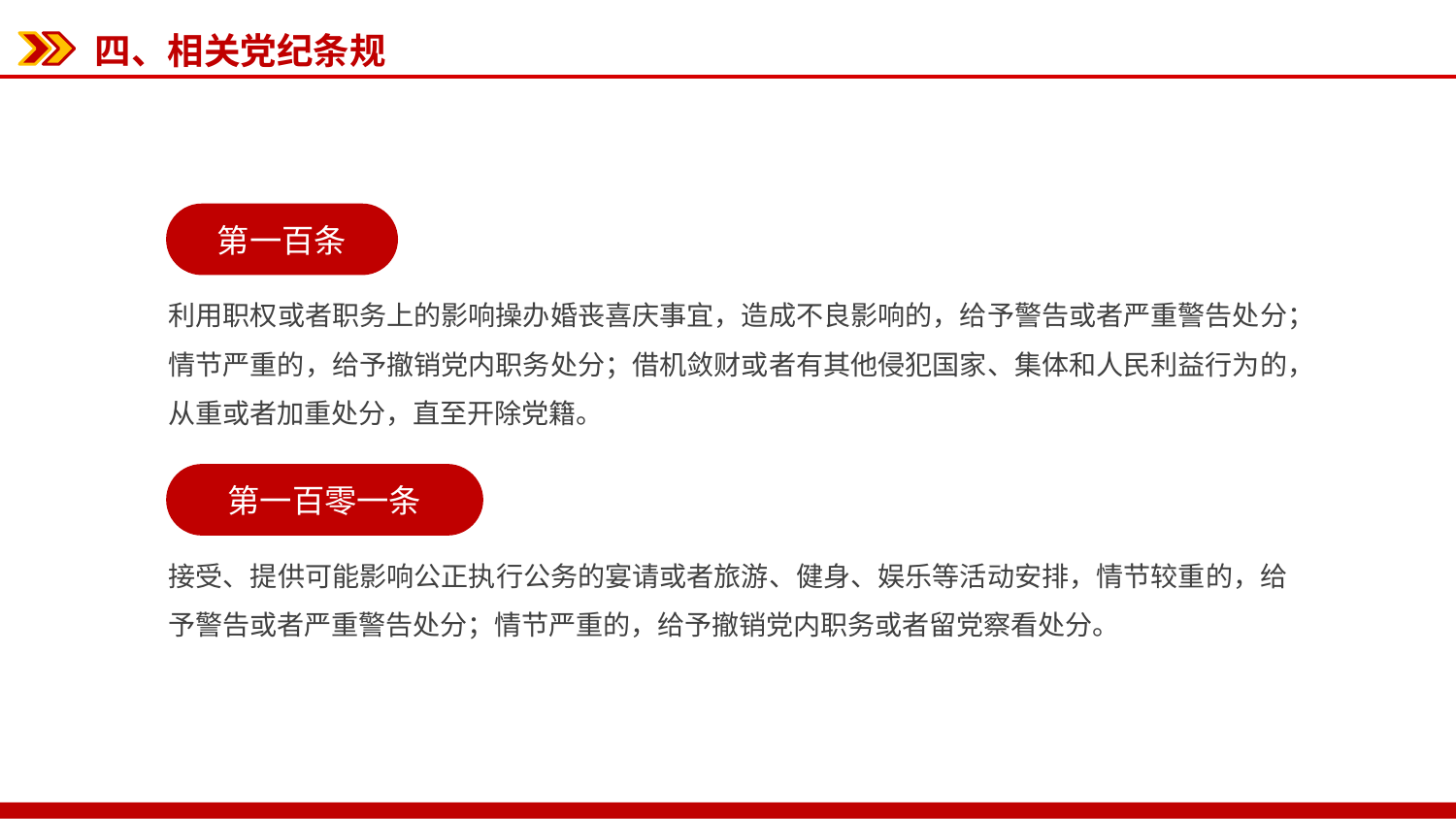

# 四、相关党纪条规

第一百条
利用职权或者职务上的影响操办婚丧喜庆事宜，造成不良影响的，给予警告或者严重警告处分；情节严重的，给予撤销党内职务处分；借机敛财或者有其他侵犯国家、集体和人民利益行为的，从重或者加重处分，直至开除党籍。
第一百零一条
接受、提供可能影响公正执行公务的宴请或者旅游、健身、娱乐等活动安排，情节较重的，给予警告或者严重警告处分；情节严重的，给予撤销党内职务或者留党察看处分。